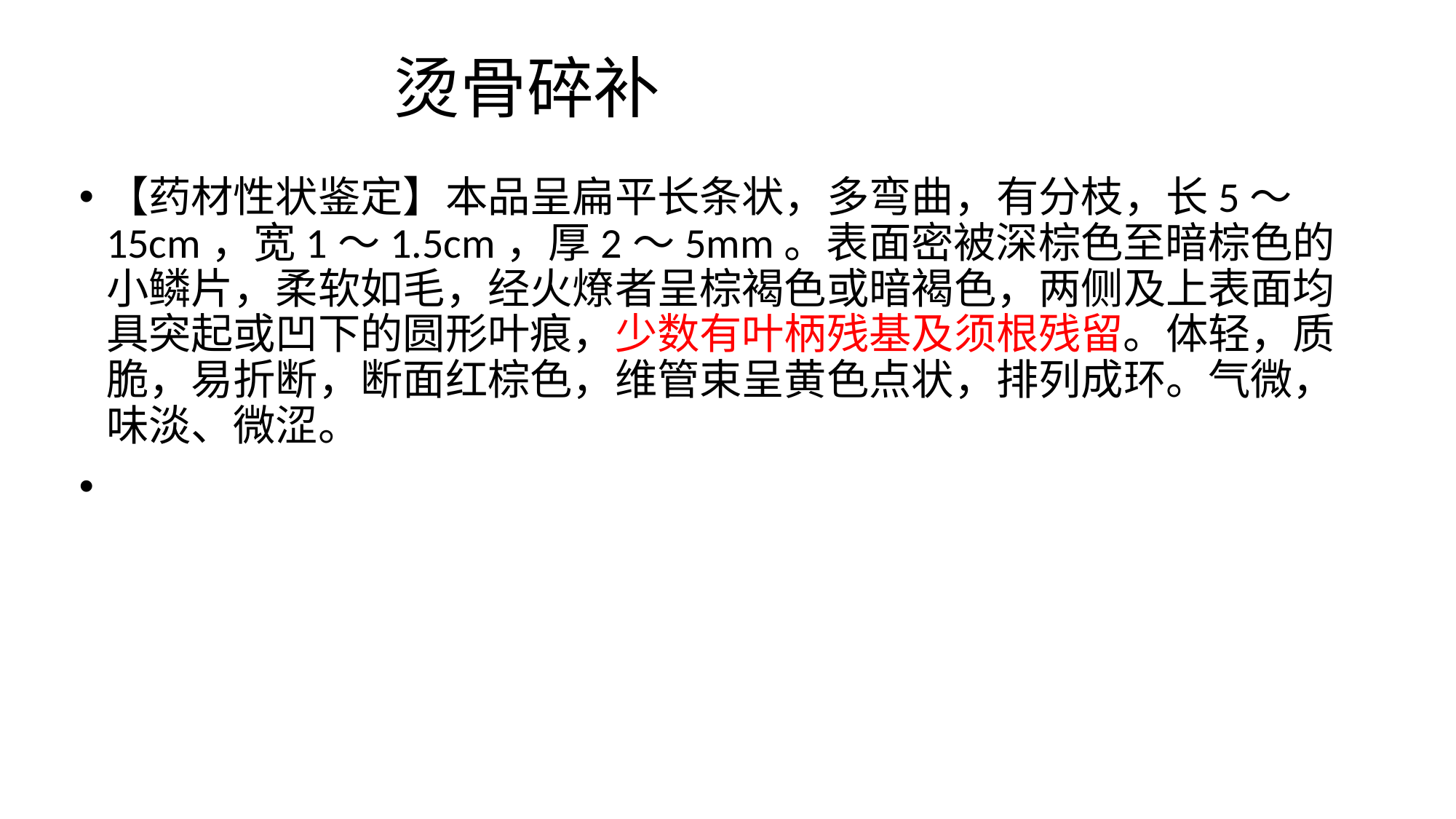

# 烫骨碎补
【药材性状鉴定】本品呈扁平长条状，多弯曲，有分枝，长5～15cm，宽1～1.5cm，厚2～5mm。表面密被深棕色至暗棕色的小鳞片，柔软如毛，经火燎者呈棕褐色或暗褐色，两侧及上表面均具突起或凹下的圆形叶痕，少数有叶柄残基及须根残留。体轻，质脆，易折断，断面红棕色，维管束呈黄色点状，排列成环。气微，味淡、微涩。